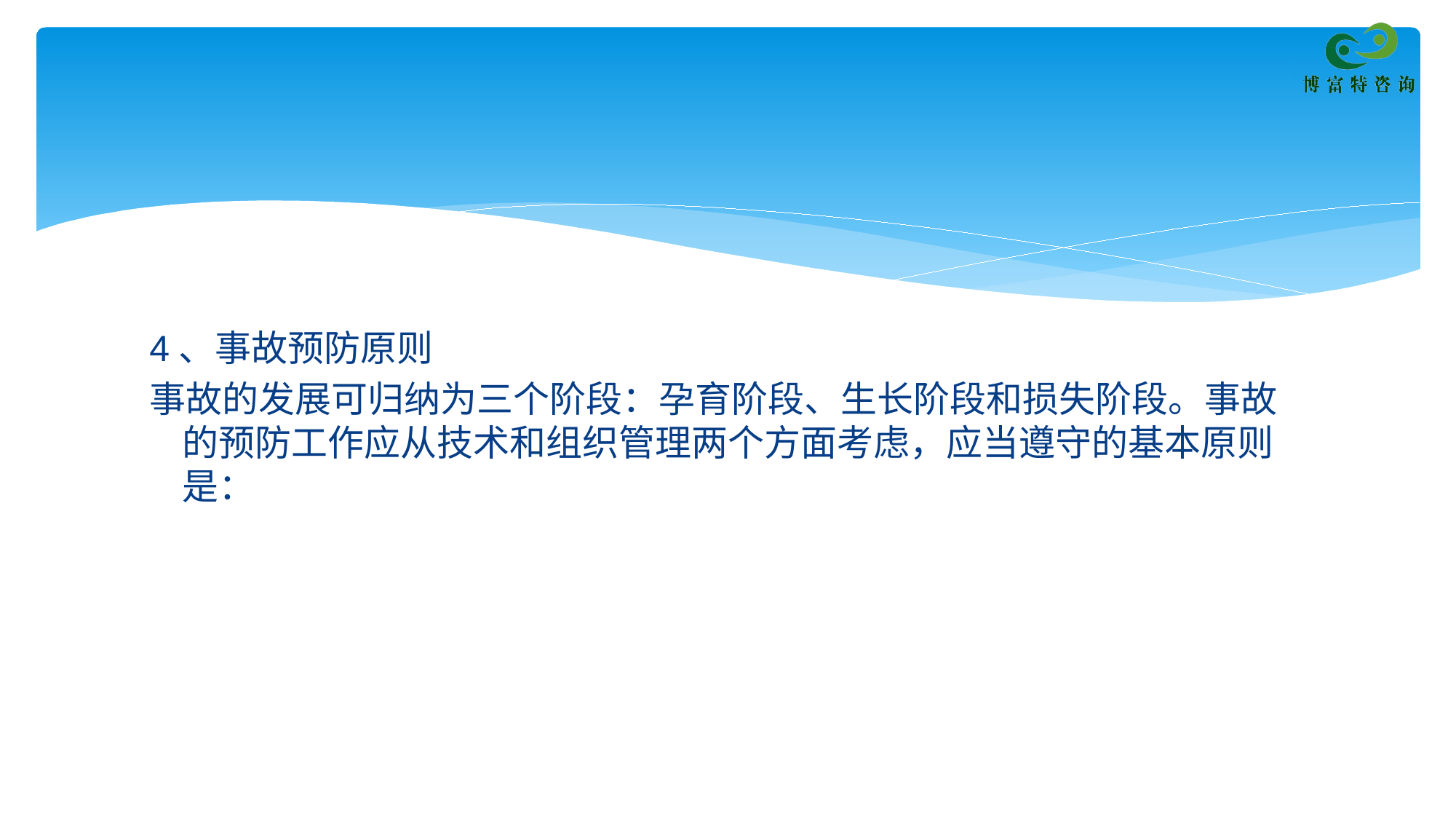

#
4、事故预防原则
事故的发展可归纳为三个阶段：孕育阶段、生长阶段和损失阶段。事故的预防工作应从技术和组织管理两个方面考虑，应当遵守的基本原则是：